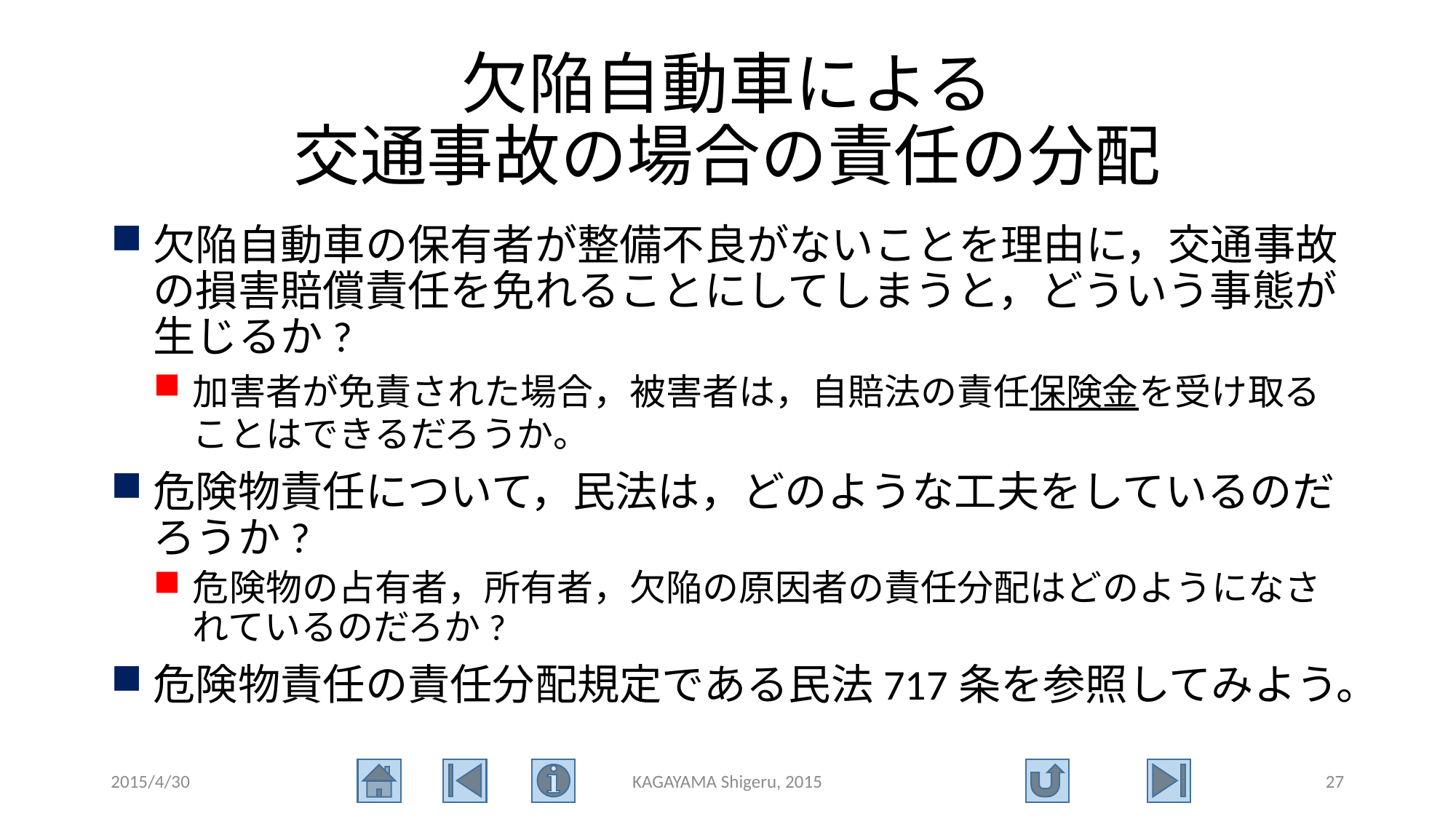

# 欠陥自動車による 交通事故の場合の責任の分配
欠陥自動車の保有者が整備不良がないことを理由に，交通事故の損害賠償責任を免れることにしてしまうと，どういう事態が生じるか?
加害者が免責された場合，被害者は，自賠法の責任保険金を受け取ることはできるだろうか。
危険物責任について，民法は，どのような工夫をしているのだろうか?
危険物の占有者，所有者，欠陥の原因者の責任分配はどのようになされているのだろか?
危険物責任の責任分配規定である民法717条を参照してみよう。
2015/4/30
KAGAYAMA Shigeru, 2015
27